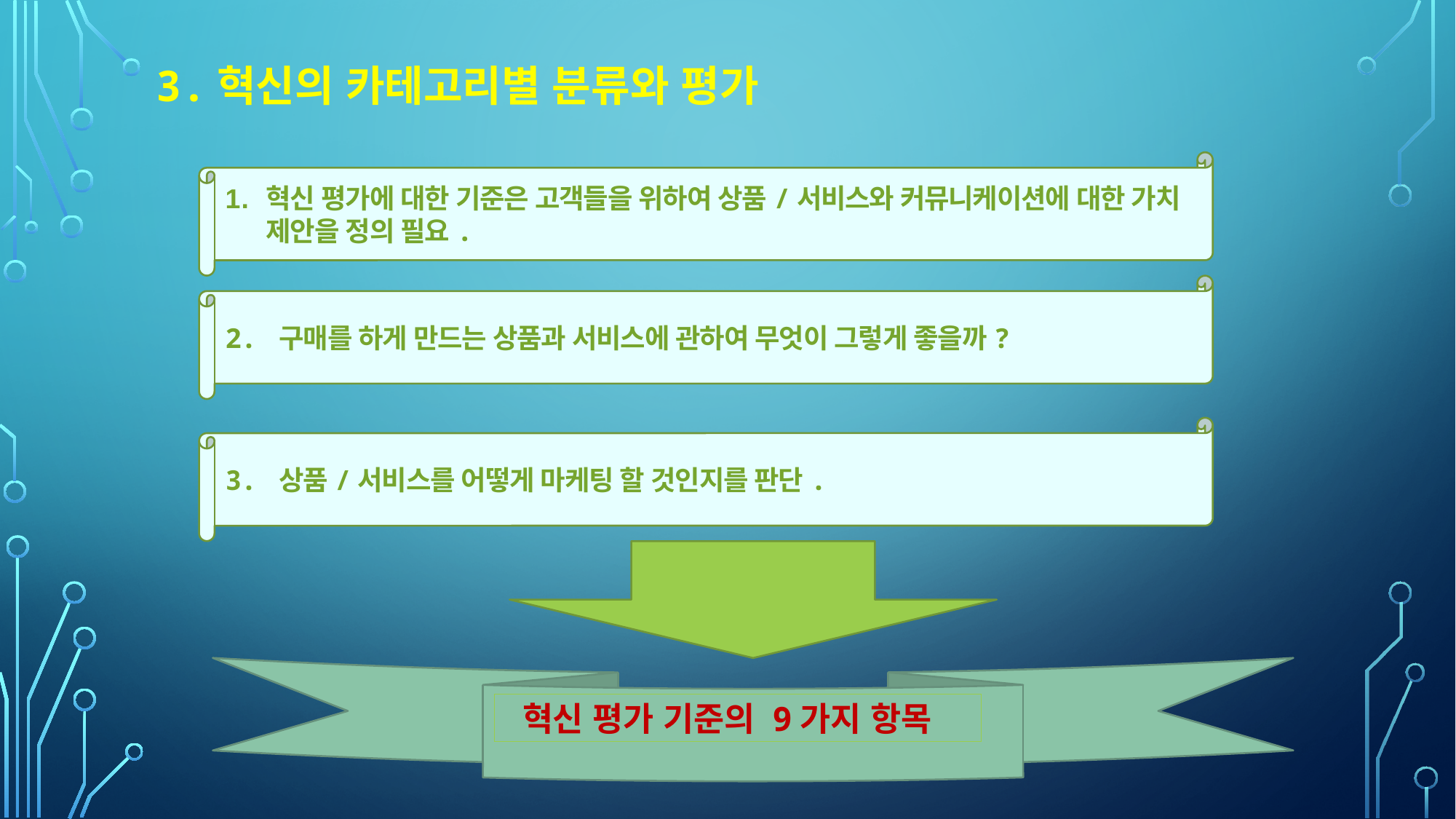

# 3.혁신의 카테고리별 분류와 평가
혁신 평가에 대한 기준은 고객들을 위하여 상품/서비스와 커뮤니케이션에 대한 가치 제안을 정의 필요.
2. 구매를 하게 만드는 상품과 서비스에 관하여 무엇이 그렇게 좋을까?
3. 상품/서비스를 어떻게 마케팅 할 것인지를 판단.

  혁신 평가 기준의 9가지 항목